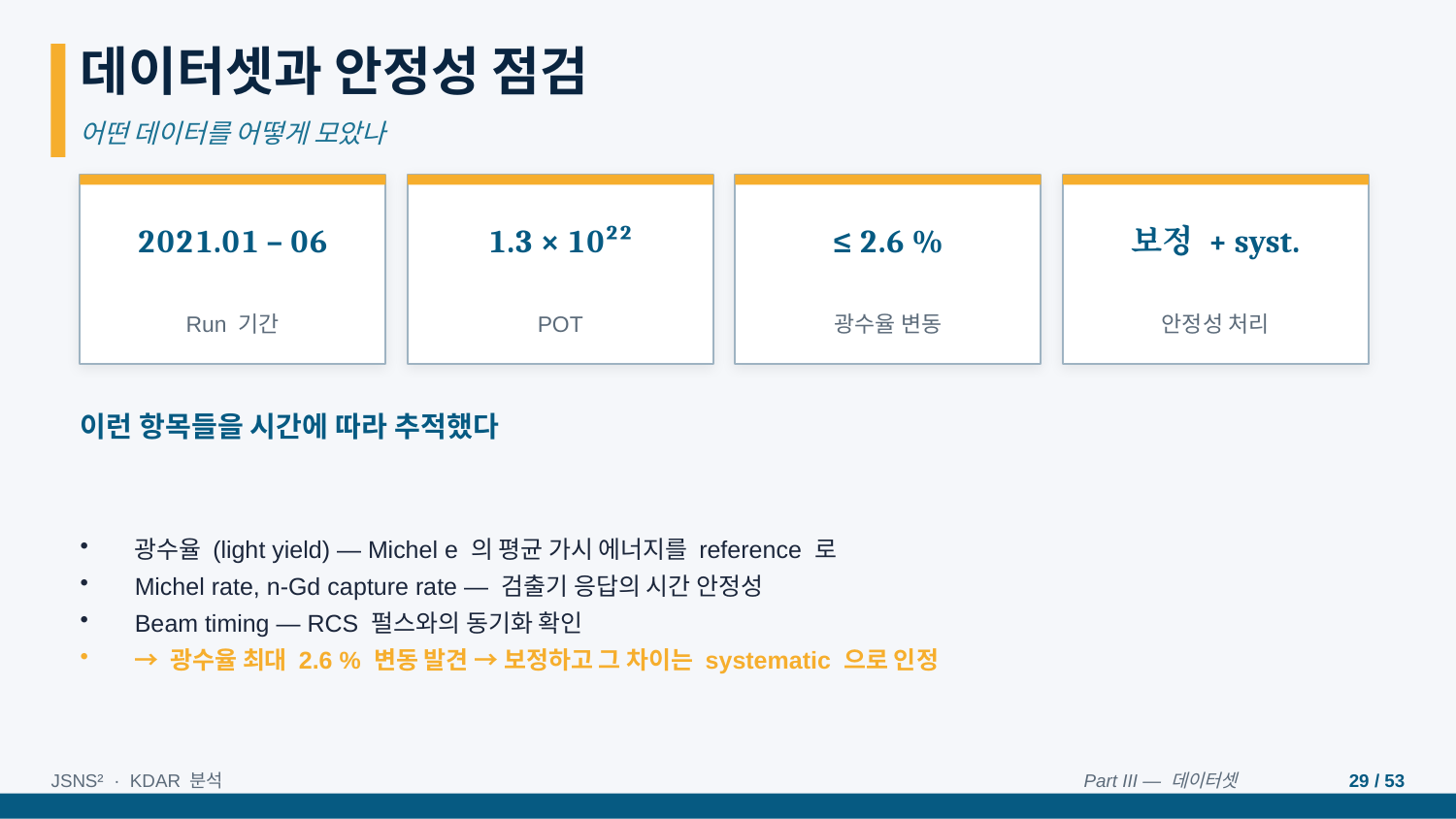

데이터셋과 안정성 점검

어떤 데이터를 어떻게 모았나

2021.01 – 06
1.3 × 10²²
≤ 2.6 %
보정 + syst.
Run 기간
POT
광수율 변동
안정성 처리
이런 항목들을 시간에 따라 추적했다
광수율 (light yield) — Michel e 의 평균 가시 에너지를 reference 로
Michel rate, n-Gd capture rate — 검출기 응답의 시간 안정성
Beam timing — RCS 펄스와의 동기화 확인
→ 광수율 최대 2.6 % 변동 발견 → 보정하고 그 차이는 systematic 으로 인정
JSNS²  ·  KDAR 분석
Part III — 데이터셋
29 / 53